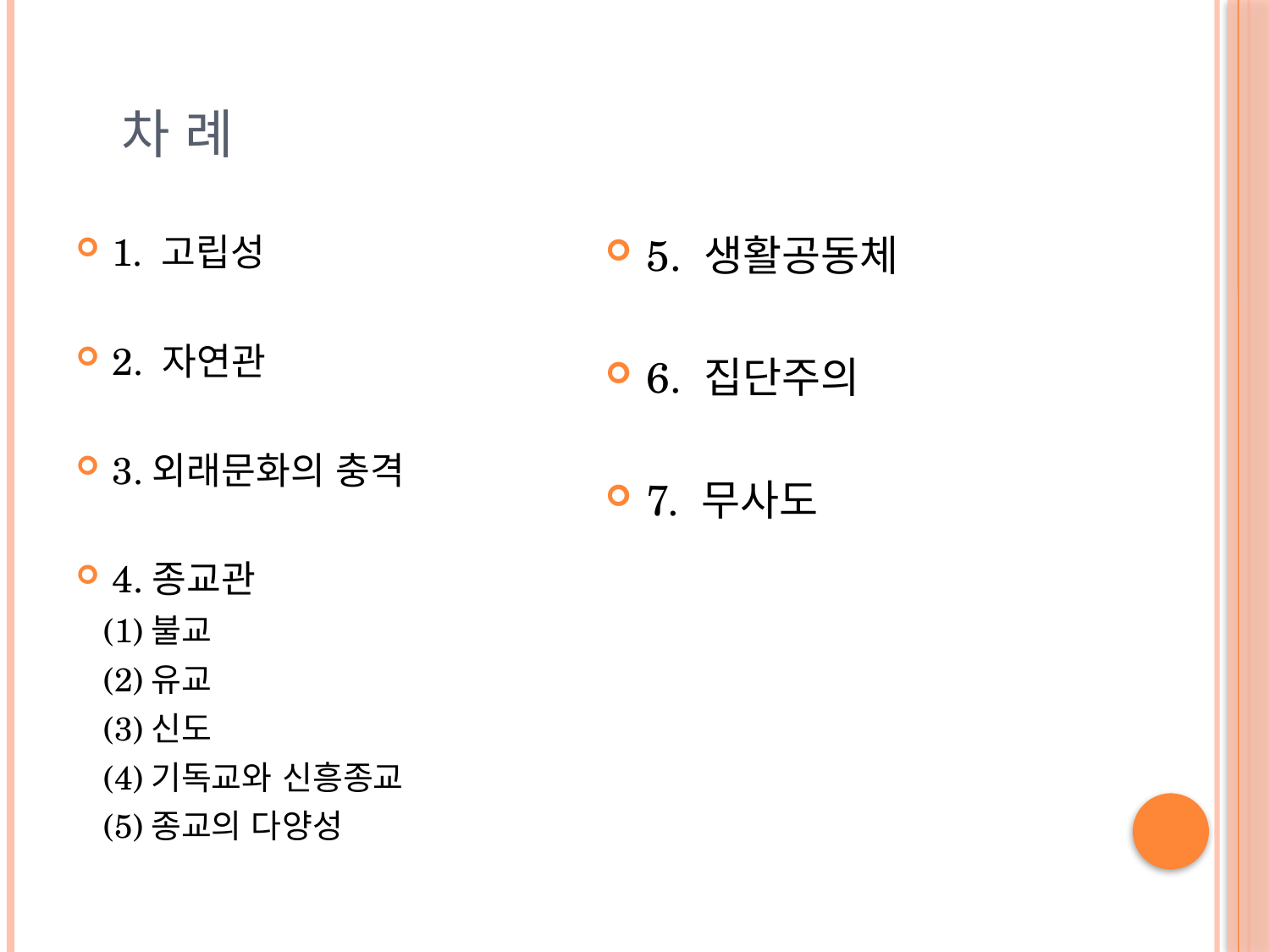

# 차 례
1. 고립성

2. 자연관

3.외래문화의 충격

4.종교관
   (1)불교
   (2)유교
   (3)신도
   (4)기독교와 신흥종교
   (5)종교의 다양성
5. 생활공동체

6. 집단주의

7. 무사도